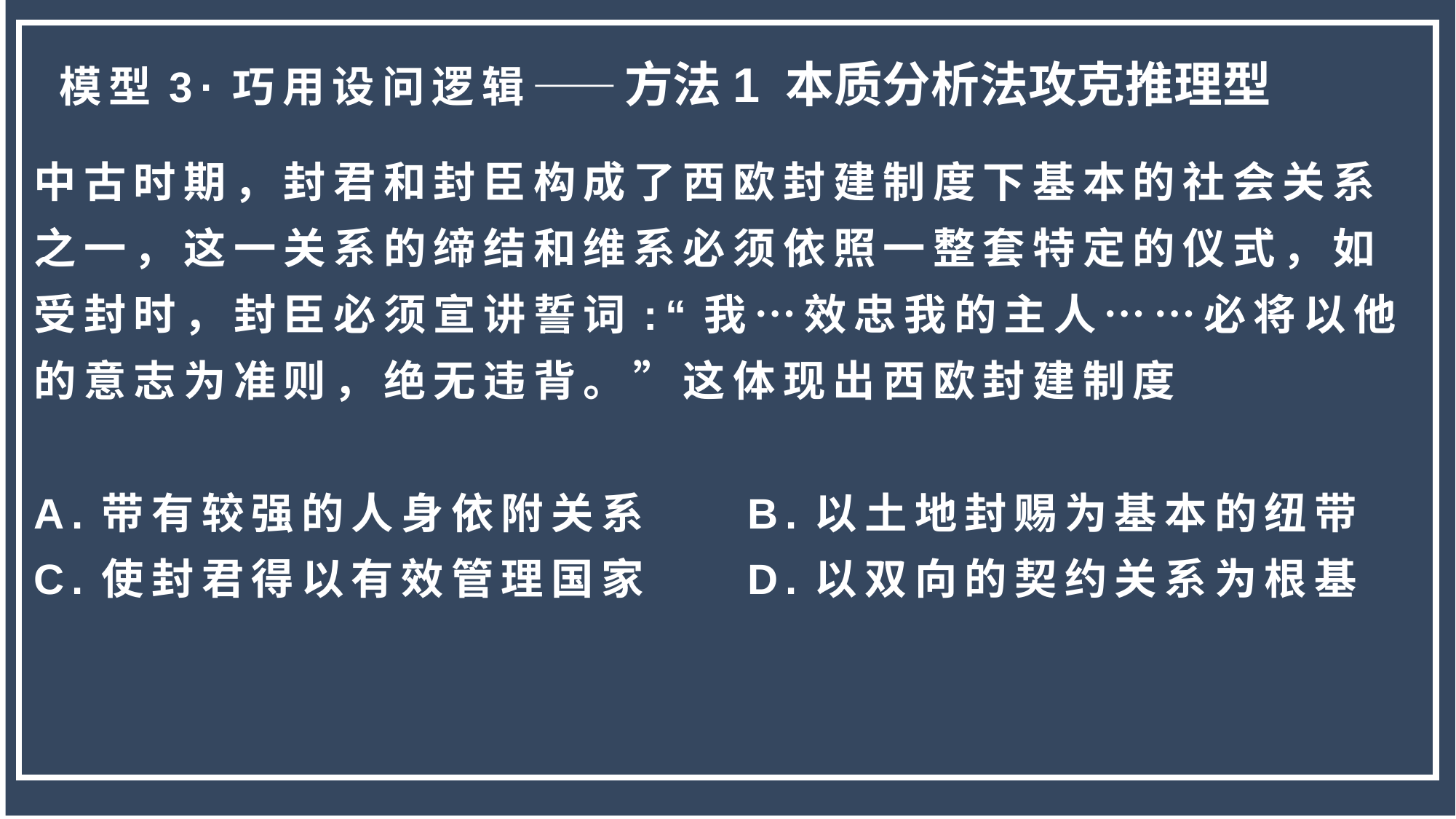

模型3·巧用设问逻辑——方法1 本质分析法攻克推理型
中古时期，封君和封臣构成了西欧封建制度下基本的社会关系之一，这一关系的缔结和维系必须依照一整套特定的仪式，如受封时，封臣必须宣讲誓词:“我…效忠我的主人……必将以他的意志为准则，绝无违背。”这体现出西欧封建制度

A.带有较强的人身依附关系     B.以土地封赐为基本的纽带
C.使封君得以有效管理国家     D.以双向的契约关系为根基